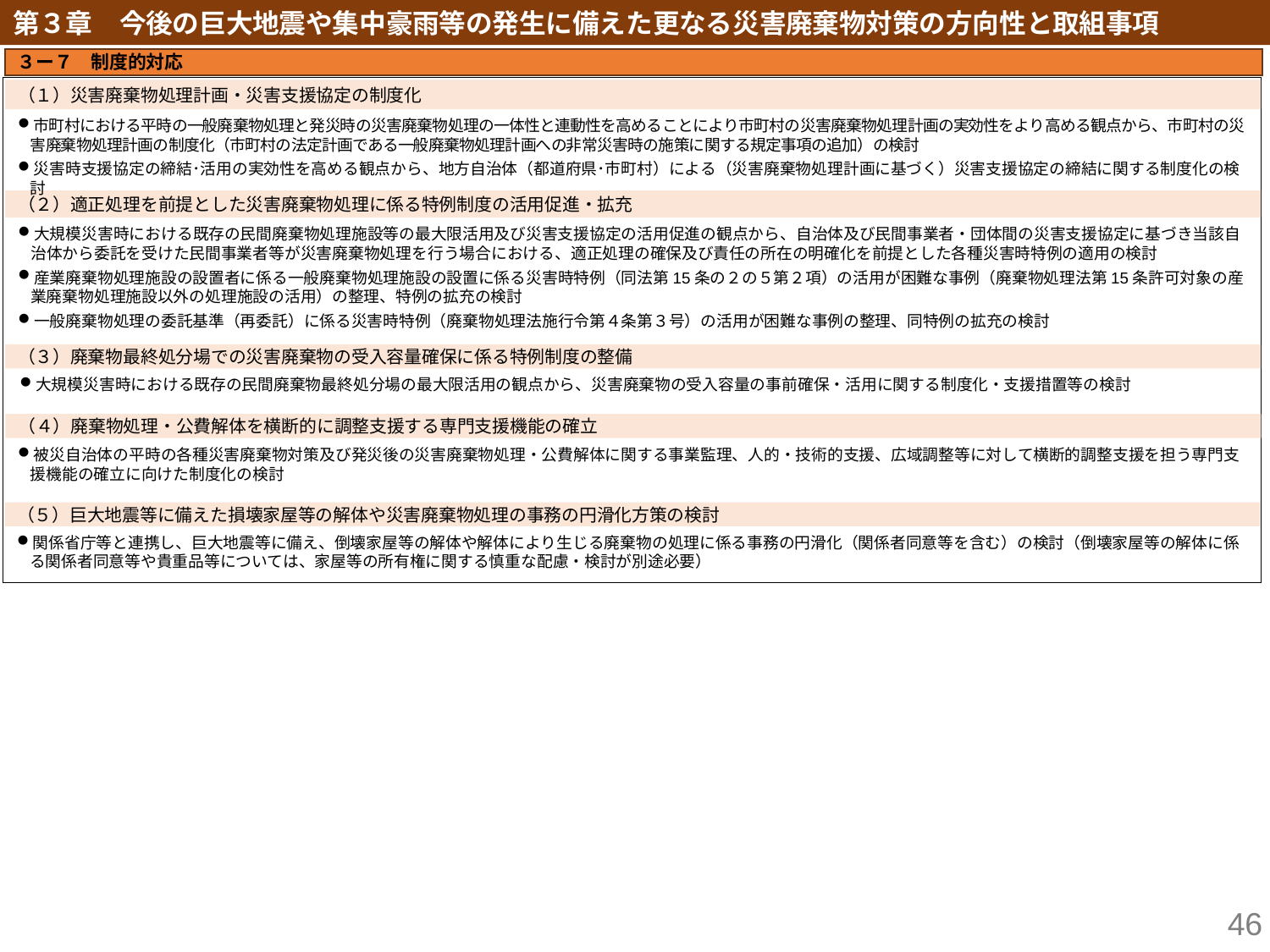

第３章　今後の巨大地震や集中豪雨等の発生に備えた更なる災害廃棄物対策の方向性と取組事項
３ー７　制度的対応

（１）災害廃棄物処理計画・災害支援協定の制度化
市町村における平時の一般廃棄物処理と発災時の災害廃棄物処理の一体性と連動性を高めることにより市町村の災害廃棄物処理計画の実効性をより高める観点から、市町村の災害廃棄物処理計画の制度化（市町村の法定計画である一般廃棄物処理計画への非常災害時の施策に関する規定事項の追加）の検討
災害時支援協定の締結･活用の実効性を高める観点から、地方自治体（都道府県･市町村）による（災害廃棄物処理計画に基づく）災害支援協定の締結に関する制度化の検討
（２）適正処理を前提とした災害廃棄物処理に係る特例制度の活用促進・拡充
大規模災害時における既存の民間廃棄物処理施設等の最大限活用及び災害支援協定の活用促進の観点から、自治体及び民間事業者・団体間の災害支援協定に基づき当該自治体から委託を受けた民間事業者等が災害廃棄物処理を行う場合における、適正処理の確保及び責任の所在の明確化を前提とした各種災害時特例の適用の検討
産業廃棄物処理施設の設置者に係る一般廃棄物処理施設の設置に係る災害時特例（同法第15条の２の５第２項）の活用が困難な事例（廃棄物処理法第15条許可対象の産業廃棄物処理施設以外の処理施設の活用）の整理、特例の拡充の検討
一般廃棄物処理の委託基準（再委託）に係る災害時特例（廃棄物処理法施行令第４条第３号）の活用が困難な事例の整理、同特例の拡充の検討
（３）廃棄物最終処分場での災害廃棄物の受入容量確保に係る特例制度の整備
大規模災害時における既存の民間廃棄物最終処分場の最大限活用の観点から、災害廃棄物の受入容量の事前確保・活用に関する制度化・支援措置等の検討
（４）廃棄物処理・公費解体を横断的に調整支援する専門支援機能の確立
被災自治体の平時の各種災害廃棄物対策及び発災後の災害廃棄物処理・公費解体に関する事業監理、人的・技術的支援、広域調整等に対して横断的調整支援を担う専門支援機能の確立に向けた制度化の検討
（５）巨大地震等に備えた損壊家屋等の解体や災害廃棄物処理の事務の円滑化方策の検討
関係省庁等と連携し、巨大地震等に備え、倒壊家屋等の解体や解体により生じる廃棄物の処理に係る事務の円滑化（関係者同意等を含む）の検討（倒壊家屋等の解体に係る関係者同意等や貴重品等については、家屋等の所有権に関する慎重な配慮・検討が別途必要）
46